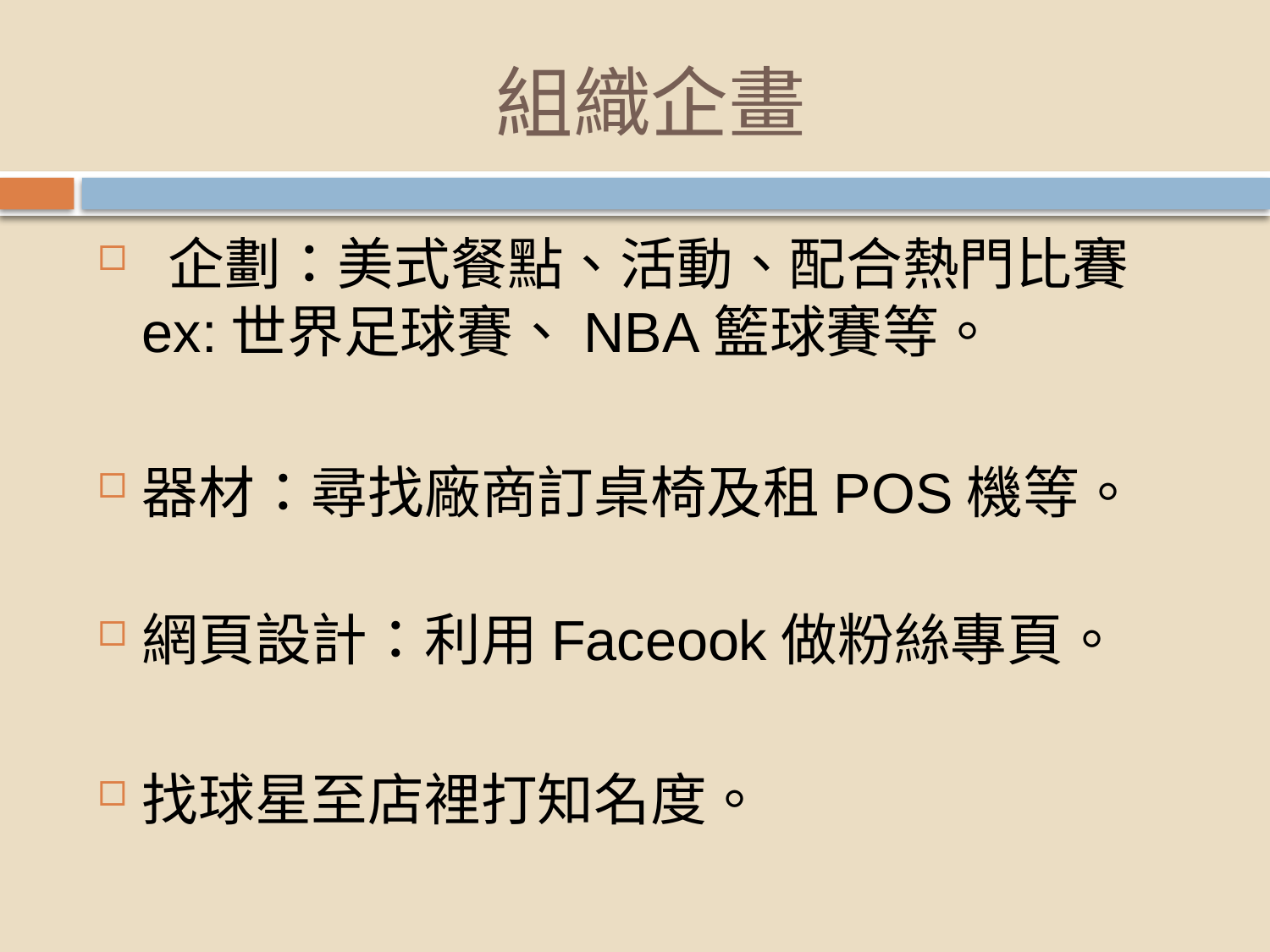

# 組織企畫
 企劃：美式餐點、活動、配合熱門比賽ex:世界足球賽、NBA籃球賽等。

器材：尋找廠商訂桌椅及租POS機等。
網頁設計：利用Faceook做粉絲專頁。

找球星至店裡打知名度。